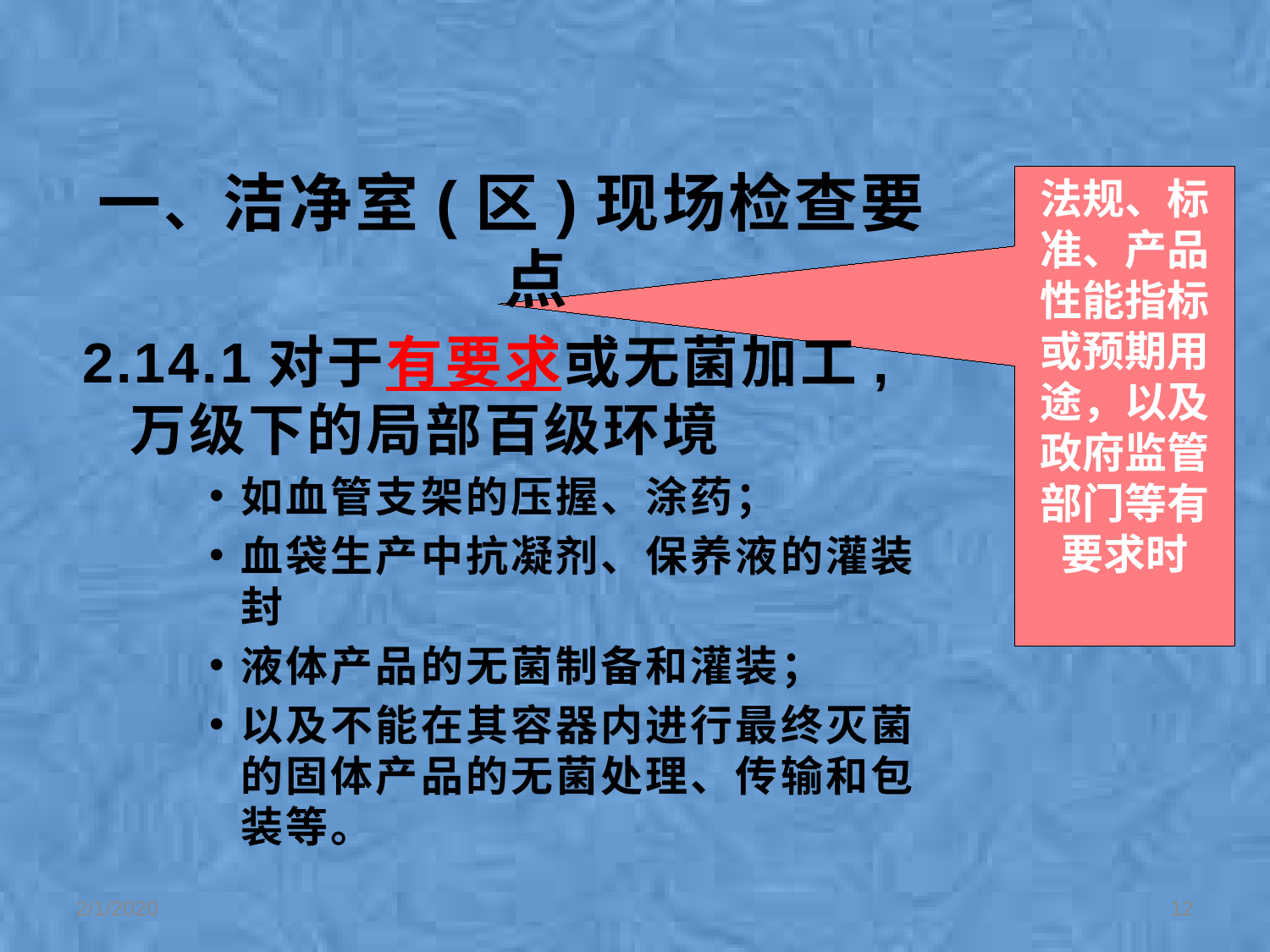

一、洁净室(区)现场检查要点
2.14.1对于有要求或无菌加工,万级下的局部百级环境
如血管支架的压握、涂药；
血袋生产中抗凝剂、保养液的灌装封
液体产品的无菌制备和灌装；
以及不能在其容器内进行最终灭菌的固体产品的无菌处理、传输和包装等。
法规、标准、产品性能指标或预期用途，以及政府监管部门等有要求时
2/1/2020
12